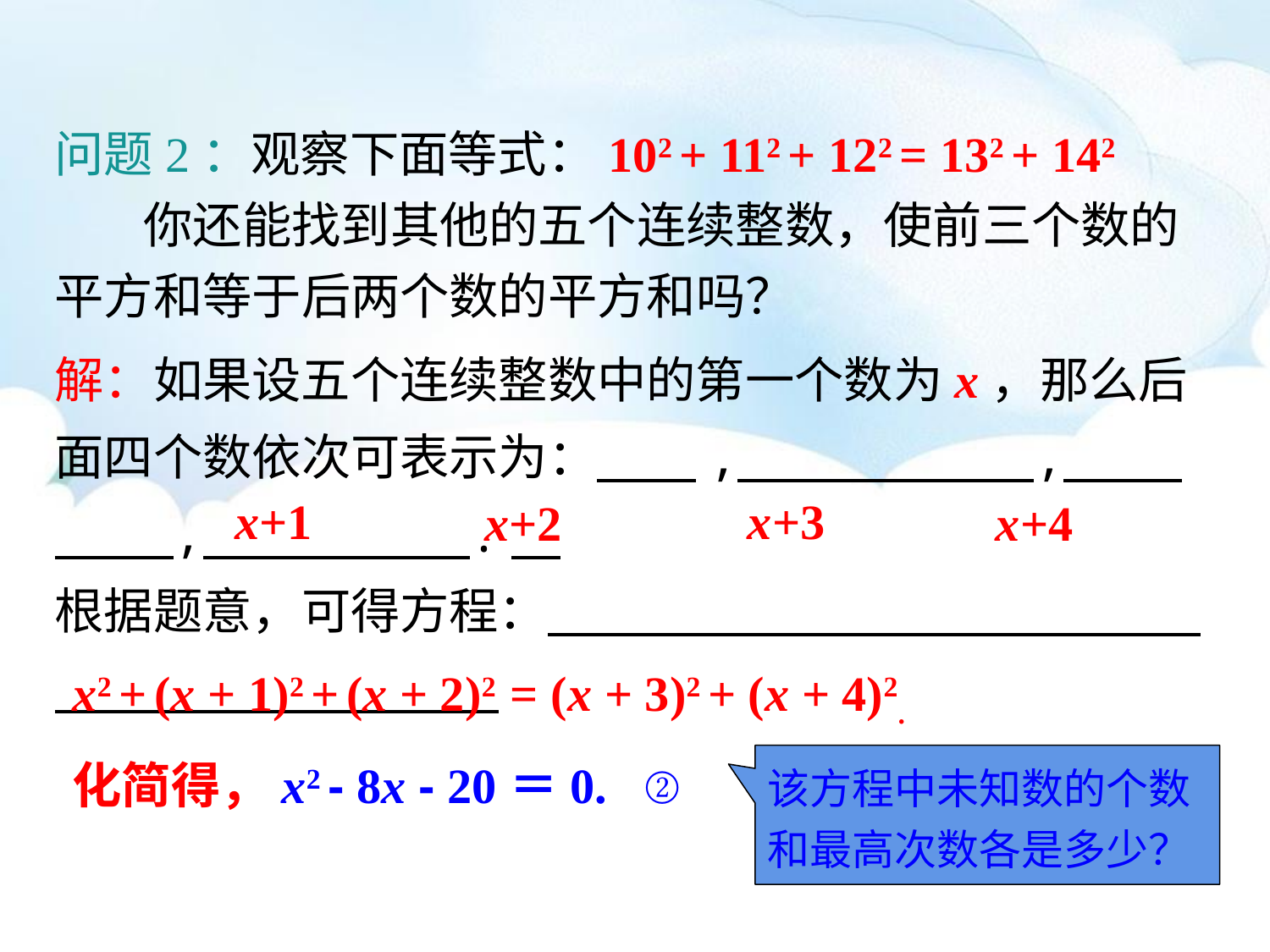

问题2：观察下面等式：102 + 112 + 122 = 132 + 142
       你还能找到其他的五个连续整数，使前三个数的平方和等于后两个数的平方和吗？
解：如果设五个连续整数中的第一个数为x，那么后面四个数依次可表示为：         ,          ,         ,         .
根据题意，可得方程：
x+1
x+3
x+2
x+4
x2 + (x + 1)2 + (x + 2)2  = (x + 3)2 + (x + 4)2.
化简得，x2 - 8x - 20＝0.   ②
该方程中未知数的个数和最高次数各是多少？